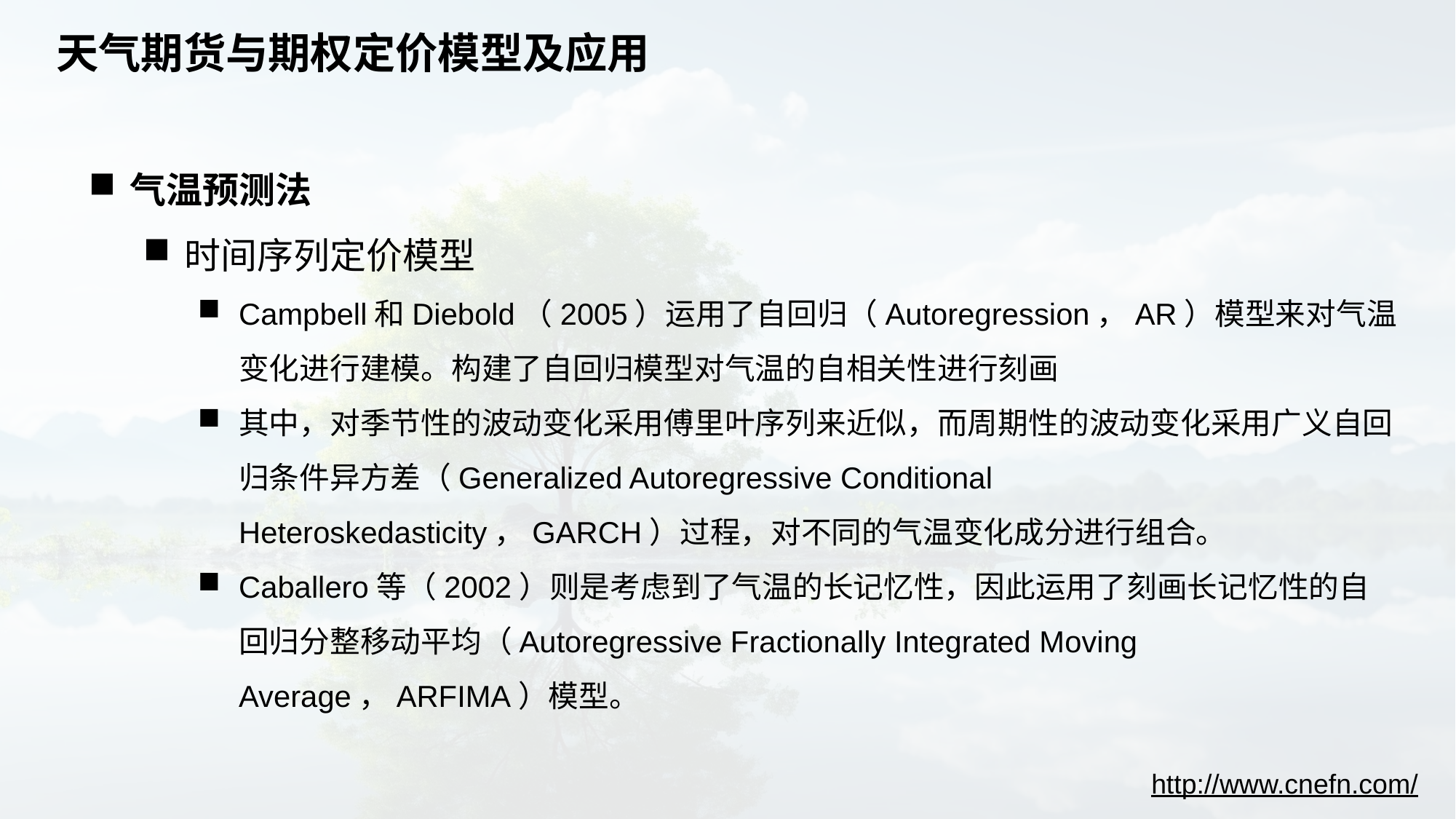

# 天气期货与期权定价模型及应用
气温预测法
时间序列定价模型
Campbell和Diebold（2005）运用了自回归（Autoregression，AR）模型来对气温变化进行建模。构建了自回归模型对气温的自相关性进行刻画
其中，对季节性的波动变化采用傅里叶序列来近似，而周期性的波动变化采用广义自回归条件异方差（Generalized Autoregressive Conditional Heteroskedasticity，GARCH）过程，对不同的气温变化成分进行组合。
Caballero等（2002）则是考虑到了气温的长记忆性，因此运用了刻画长记忆性的自回归分整移动平均（Autoregressive Fractionally Integrated Moving Average，ARFIMA）模型。